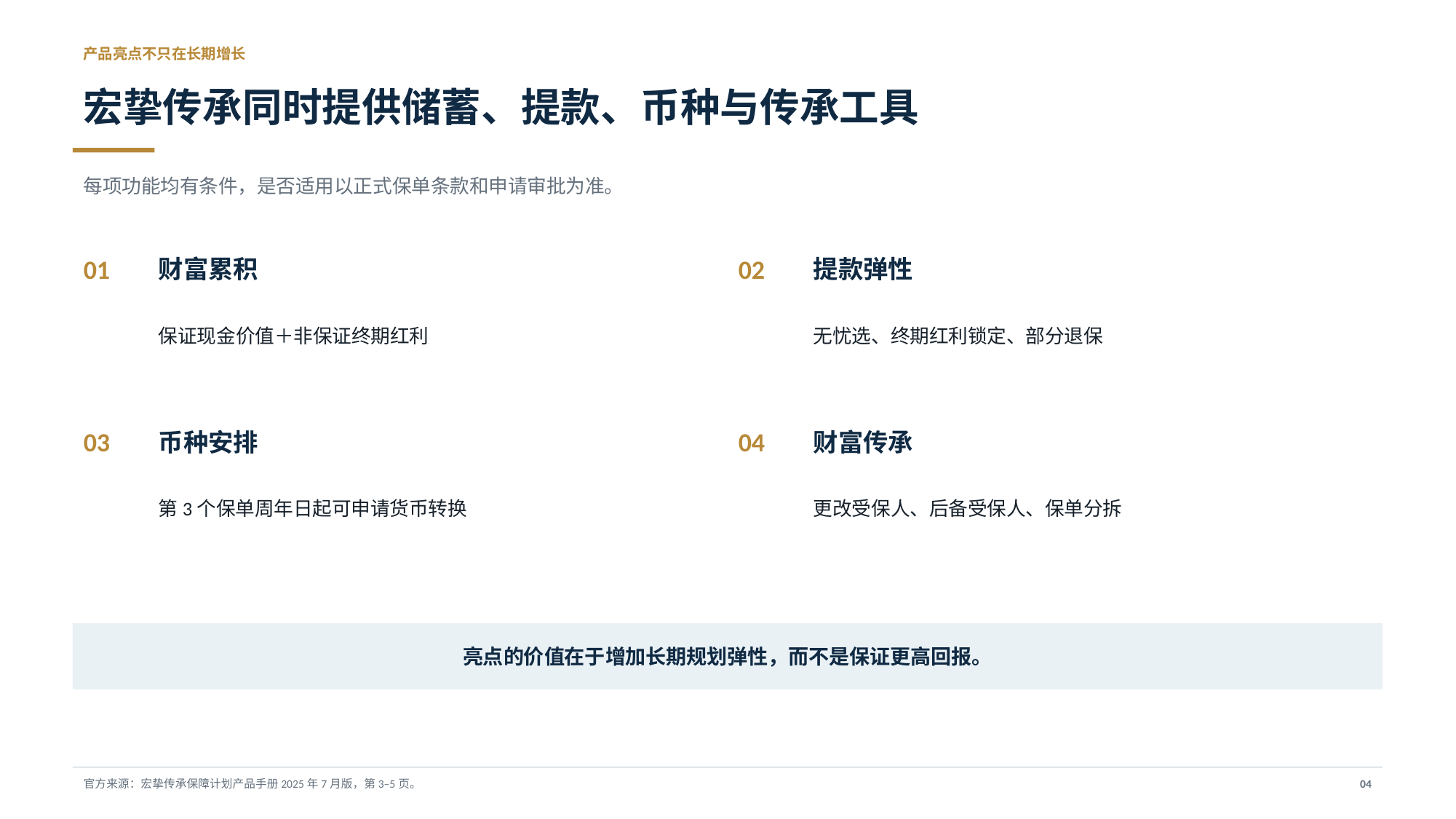

产品亮点不只在长期增长
宏挚传承同时提供储蓄、提款、币种与传承工具

每项功能均有条件，是否适用以正式保单条款和申请审批为准。
01
财富累积
02
提款弹性
保证现金价值＋非保证终期红利
无忧选、终期红利锁定、部分退保
03
币种安排
04
财富传承
第3个保单周年日起可申请货币转换
更改受保人、后备受保人、保单分拆

亮点的价值在于增加长期规划弹性，而不是保证更高回报。

官方来源：宏挚传承保障计划产品手册2025年7月版，第3–5页。
04